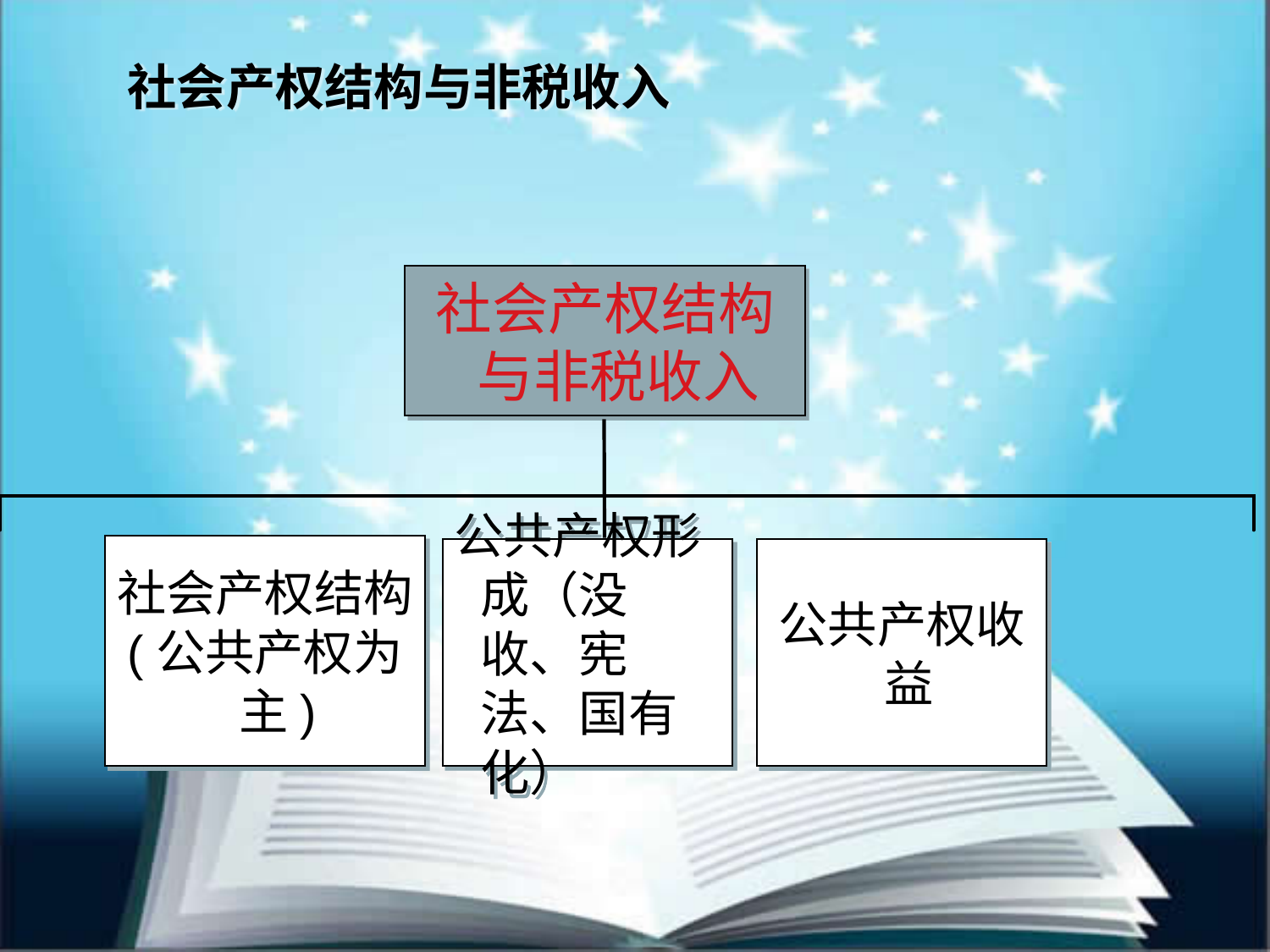

社会产权结构与非税收入

社会产权结构与非税收入

社会产权结构
(公共产权为主)
公共产权形成（没收、宪法、国有化）
公共产权收益